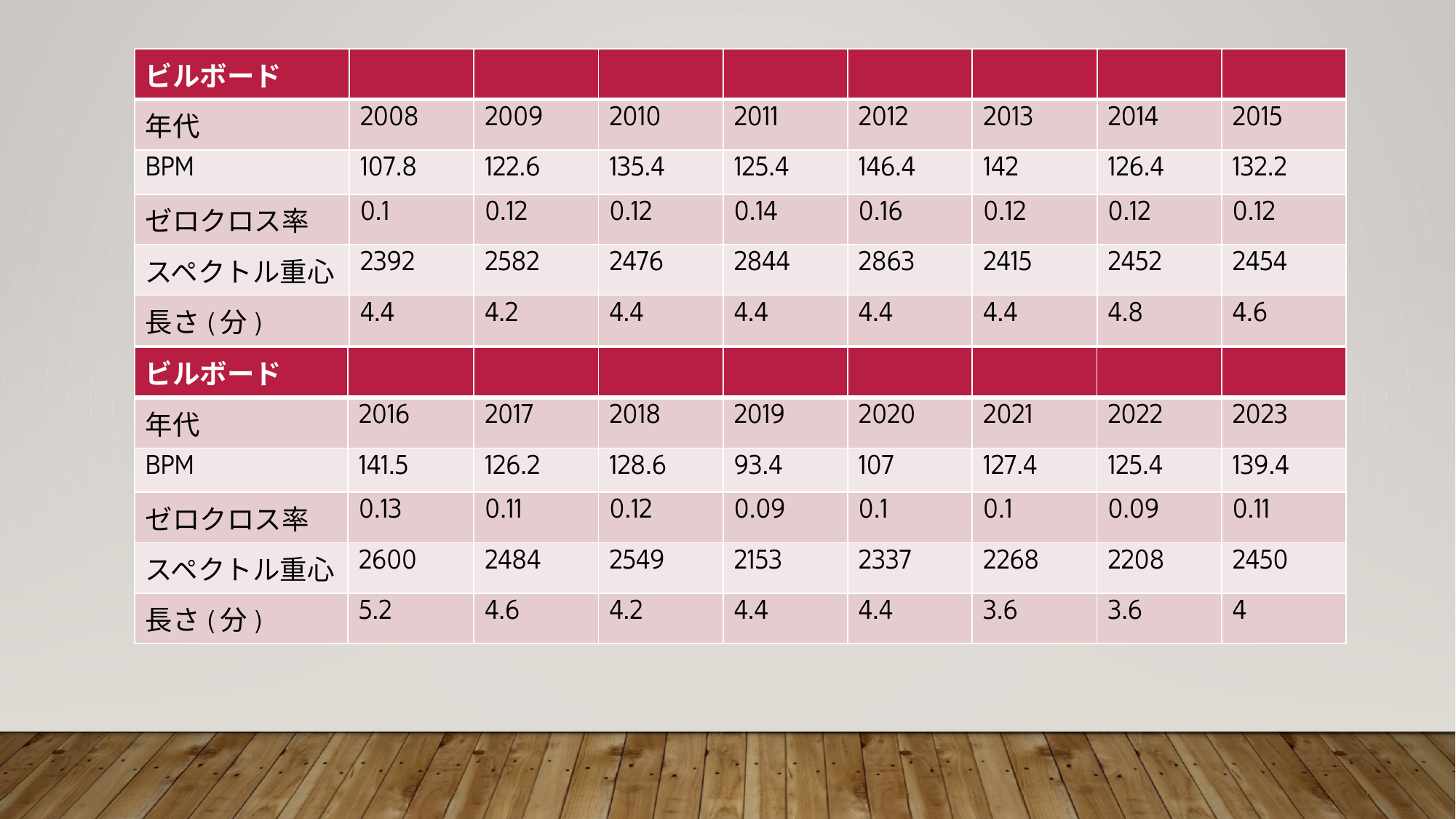

| ビルボード |  |  |  |  |  |  |  |  |
| --- | --- | --- | --- | --- | --- | --- | --- | --- |
| 年代 | 2008 | 2009 | 2010 | 2011 | 2012 | 2013 | 2014 | 2015 |
| BPM | 107.8 | 122.6 | 135.4 | 125.4 | 146.4 | 142 | 126.4 | 132.2 |
| ゼロクロス率 | 0.1 | 0.12 | 0.12 | 0.14 | 0.16 | 0.12 | 0.12 | 0.12 |
| スペクトル重心 | 2392 | 2582 | 2476 | 2844 | 2863 | 2415 | 2452 | 2454 |
| 長さ(分) | 4.4 | 4.2 | 4.4 | 4.4 | 4.4 | 4.4 | 4.8 | 4.6 |
| ビルボード |  |  |  |  |  |  |  |  |
| --- | --- | --- | --- | --- | --- | --- | --- | --- |
| 年代 | 2016 | 2017 | 2018 | 2019 | 2020 | 2021 | 2022 | 2023 |
| BPM | 141.5 | 126.2 | 128.6 | 93.4 | 107 | 127.4 | 125.4 | 139.4 |
| ゼロクロス率 | 0.13 | 0.11 | 0.12 | 0.09 | 0.1 | 0.1 | 0.09 | 0.11 |
| スペクトル重心 | 2600 | 2484 | 2549 | 2153 | 2337 | 2268 | 2208 | 2450 |
| 長さ(分) | 5.2 | 4.6 | 4.2 | 4.4 | 4.4 | 3.6 | 3.6 | 4 |